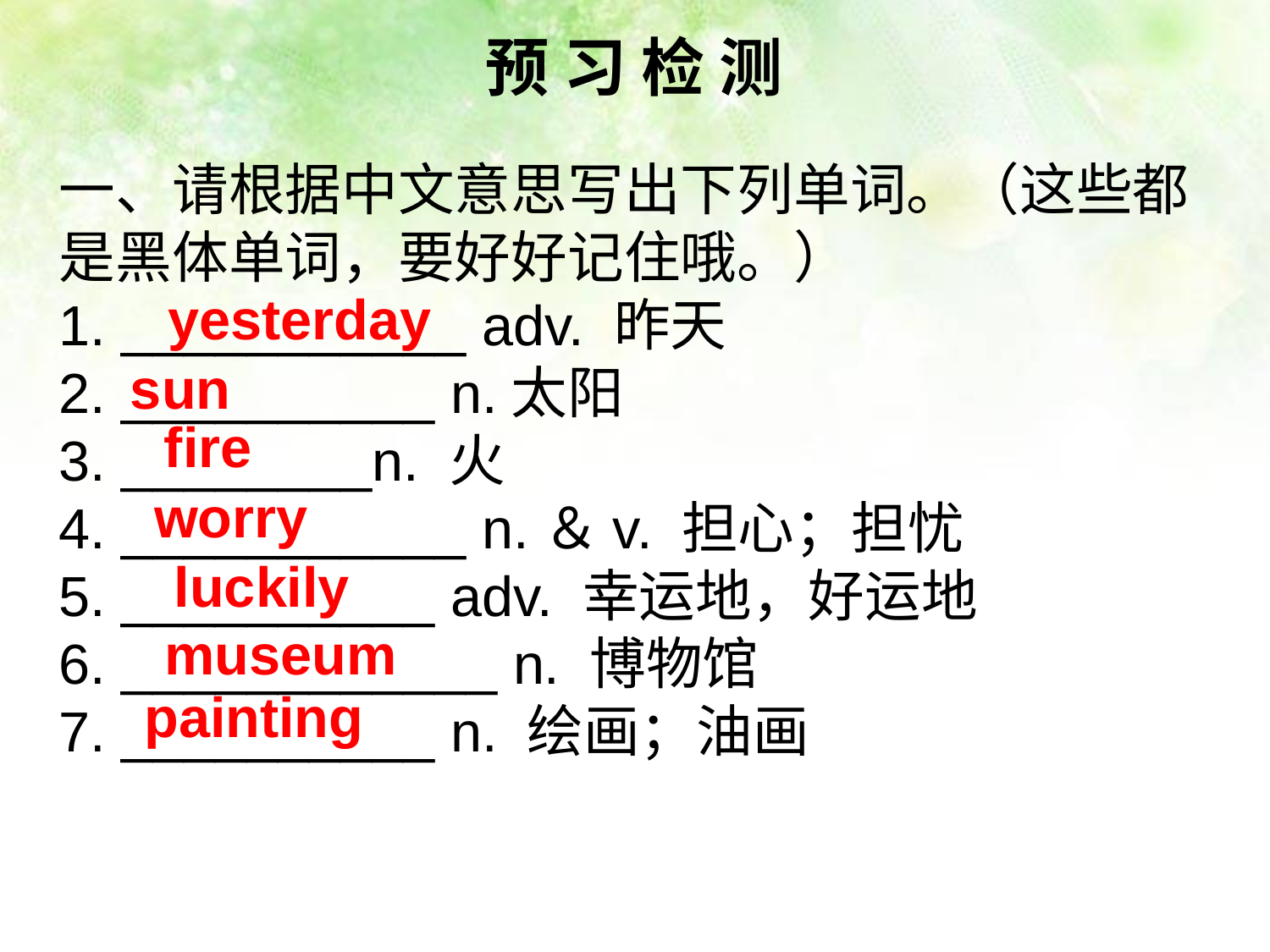

预 习 检 测
一、请根据中文意思写出下列单词。（这些都是黑体单词，要好好记住哦。）
1. ___________ adv. 昨天
2. __________ n.太阳
3. ________n. 火
4. ___________ n.＆v. 担心；担忧
5. __________ adv. 幸运地，好运地
6. ____________ n. 博物馆
7. __________ n. 绘画；油画
yesterday
sun
fire
worry
luckily
museum
painting